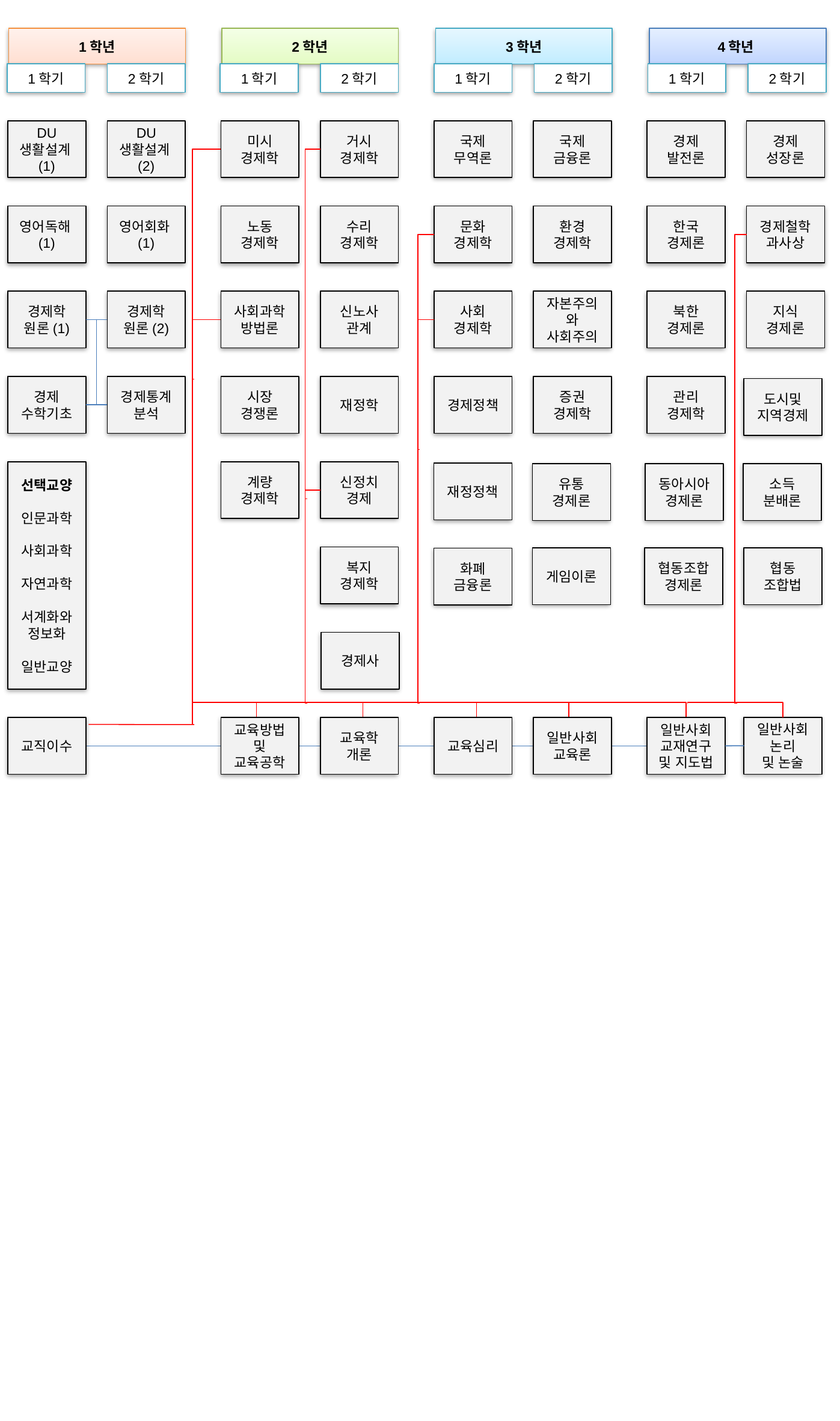

1학년
2학년
3학년
4학년
1학기
2학기
1학기
2학기
1학기
2학기
1학기
2학기
DU
생활설계(1)
DU
생활설계(2)
미시
경제학
거시
경제학
국제
무역론
국제
금융론
경제
발전론
경제
성장론
영어독해(1)
영어회화(1)
노동
경제학
수리
경제학
문화
경제학
환경
경제학
한국
경제론
경제철학과사상
경제학
원론(1)
경제학
원론(2)
사회과학
방법론
신노사
관계
사회
경제학
자본주의와
사회주의
북한
경제론
지식
경제론
경제
수학기초
경제통계
분석
시장
경쟁론
재정학
경제정책
증권
경제학
관리
경제학
도시및
지역경제
선택교양

인문과학

사회과학

자연과학

서계화와 정보화

일반교양
계량
경제학
신정치
경제
재정정책
유통
경제론
동아시아
경제론
소득
분배론
복지
경제학
게임이론
협동조합
경제론
협동
조합법
화폐
금융론
경제사
일반사회논리
및 논술
교직이수
교육방법
및
교육공학
교육학
개론
교육심리
일반사회
교육론
일반사회교재연구 및 지도법